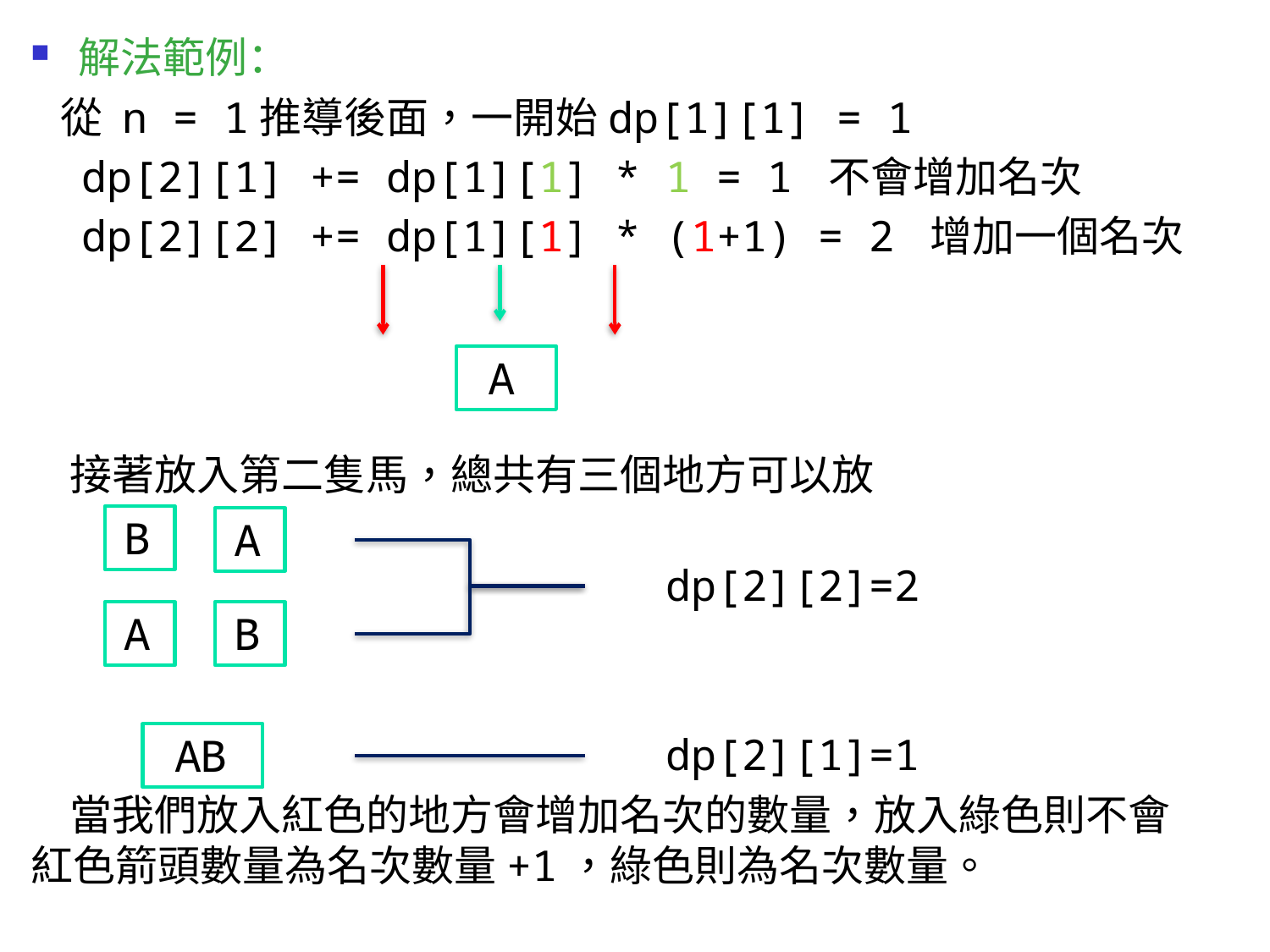

解法範例：
  從 n = 1推導後面，一開始dp[1][1] = 1
  dp[2][1] += dp[1][1] * 1 = 1 不會增加名次
  dp[2][2] += dp[1][1] * (1+1) = 2 增加一個名次

   接著放入第二隻馬，總共有三個地方可以放
														dp[2][2]=2

														dp[2][1]=1
   當我們放入紅色的地方會增加名次的數量，放入綠色則不會紅色箭頭數量為名次數量+1，綠色則為名次數量。

  A
 B
 A
 B
 A
  AB